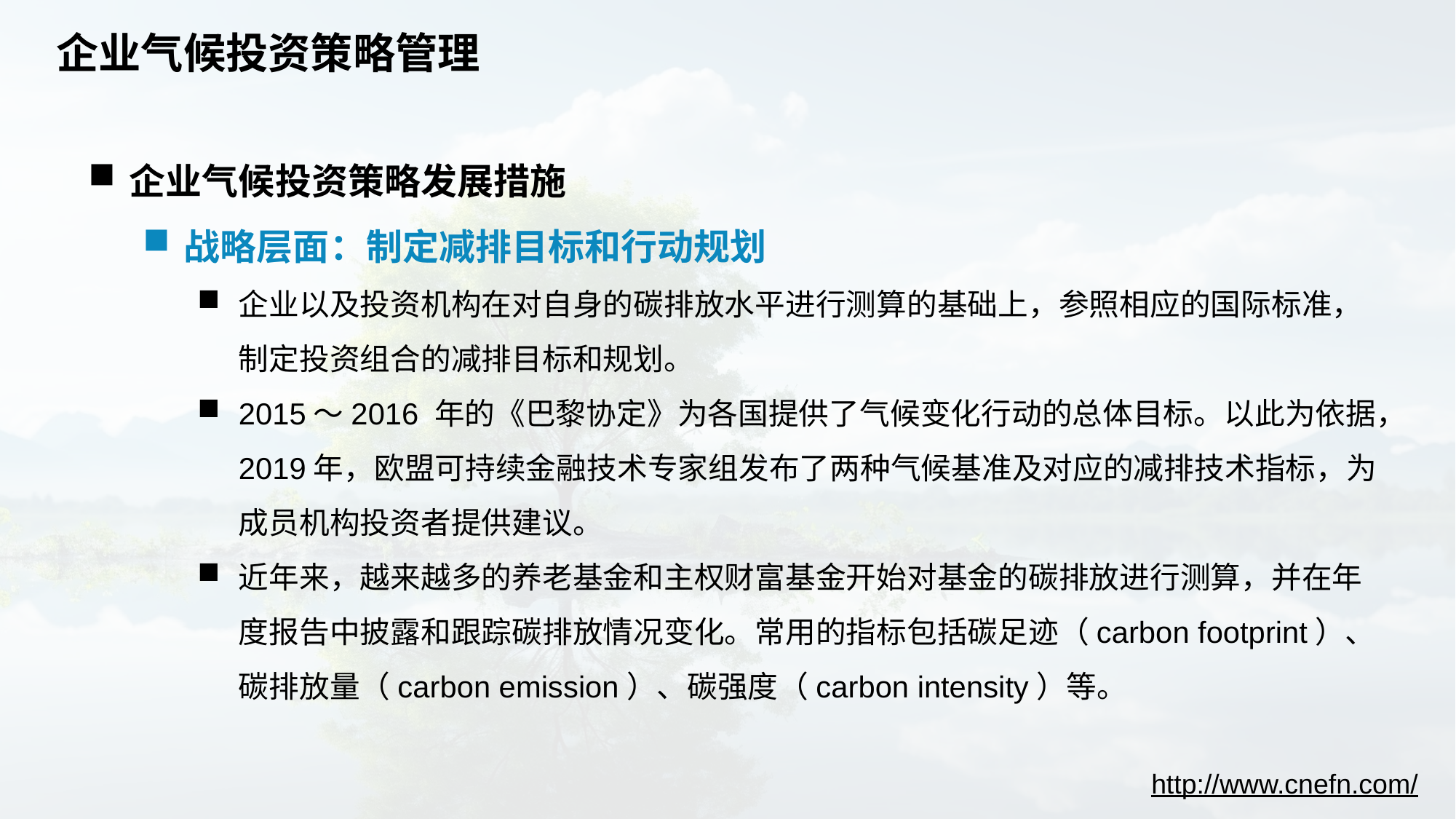

# 企业气候投资策略管理
企业气候投资策略发展措施
战略层面：制定减排目标和行动规划
企业以及投资机构在对自身的碳排放水平进行测算的基础上，参照相应的国际标准，制定投资组合的减排目标和规划。
2015～2016 年的《巴黎协定》为各国提供了气候变化行动的总体目标。以此为依据，2019年，欧盟可持续金融技术专家组发布了两种气候基准及对应的减排技术指标，为成员机构投资者提供建议。
近年来，越来越多的养老基金和主权财富基金开始对基金的碳排放进行测算，并在年度报告中披露和跟踪碳排放情况变化。常用的指标包括碳足迹（carbon footprint）、碳排放量（carbon emission）、碳强度（carbon intensity）等。